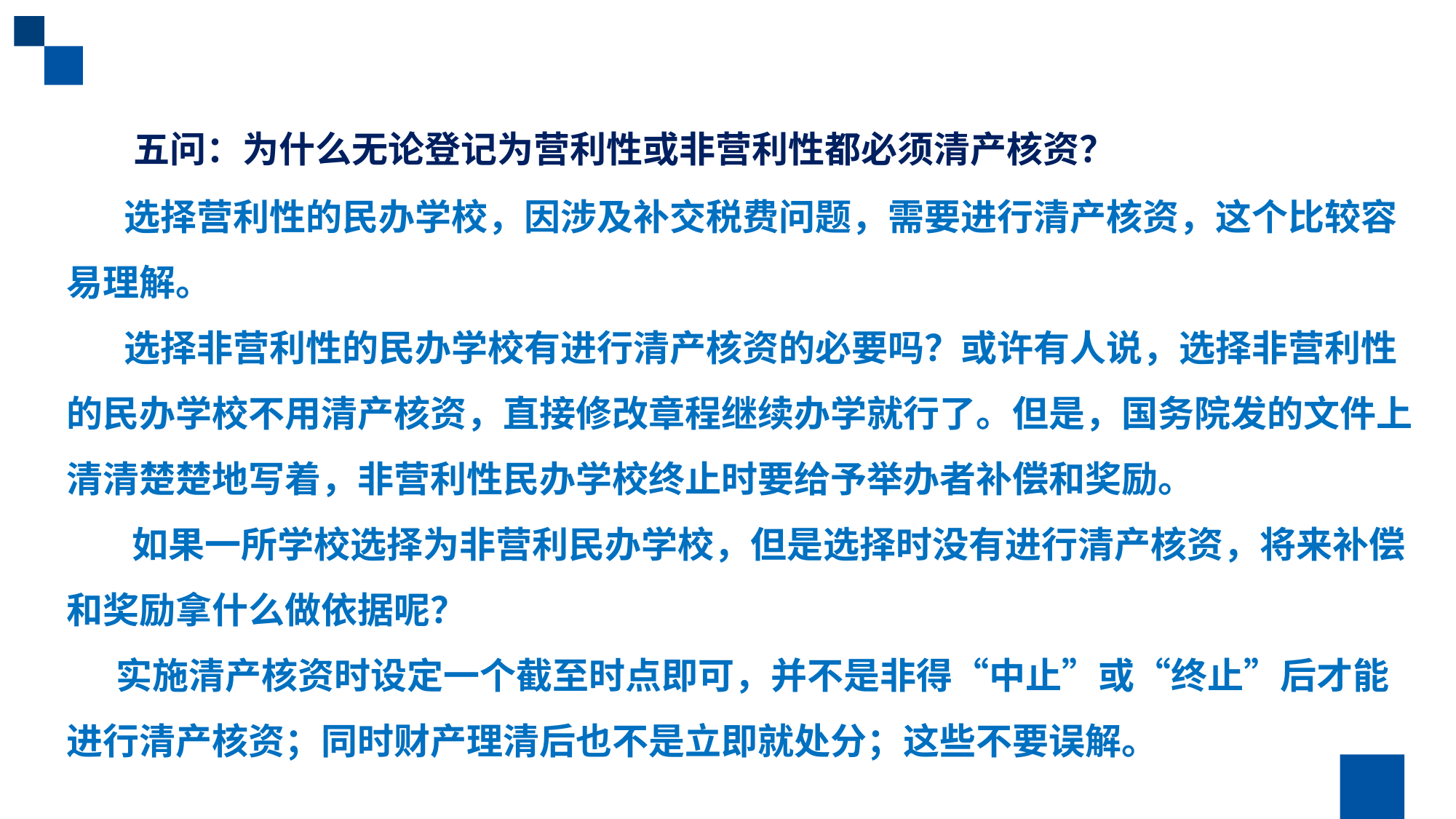

五问：为什么无论登记为营利性或非营利性都必须清产核资？
      选择营利性的民办学校，因涉及补交税费问题，需要进行清产核资，这个比较容易理解。
      选择非营利性的民办学校有进行清产核资的必要吗？或许有人说，选择非营利性的民办学校不用清产核资，直接修改章程继续办学就行了。但是，国务院发的文件上清清楚楚地写着，非营利性民办学校终止时要给予举办者补偿和奖励。
       如果一所学校选择为非营利民办学校，但是选择时没有进行清产核资，将来补偿和奖励拿什么做依据呢？
     实施清产核资时设定一个截至时点即可，并不是非得“中止”或“终止”后才能进行清产核资；同时财产理清后也不是立即就处分；这些不要误解。

72